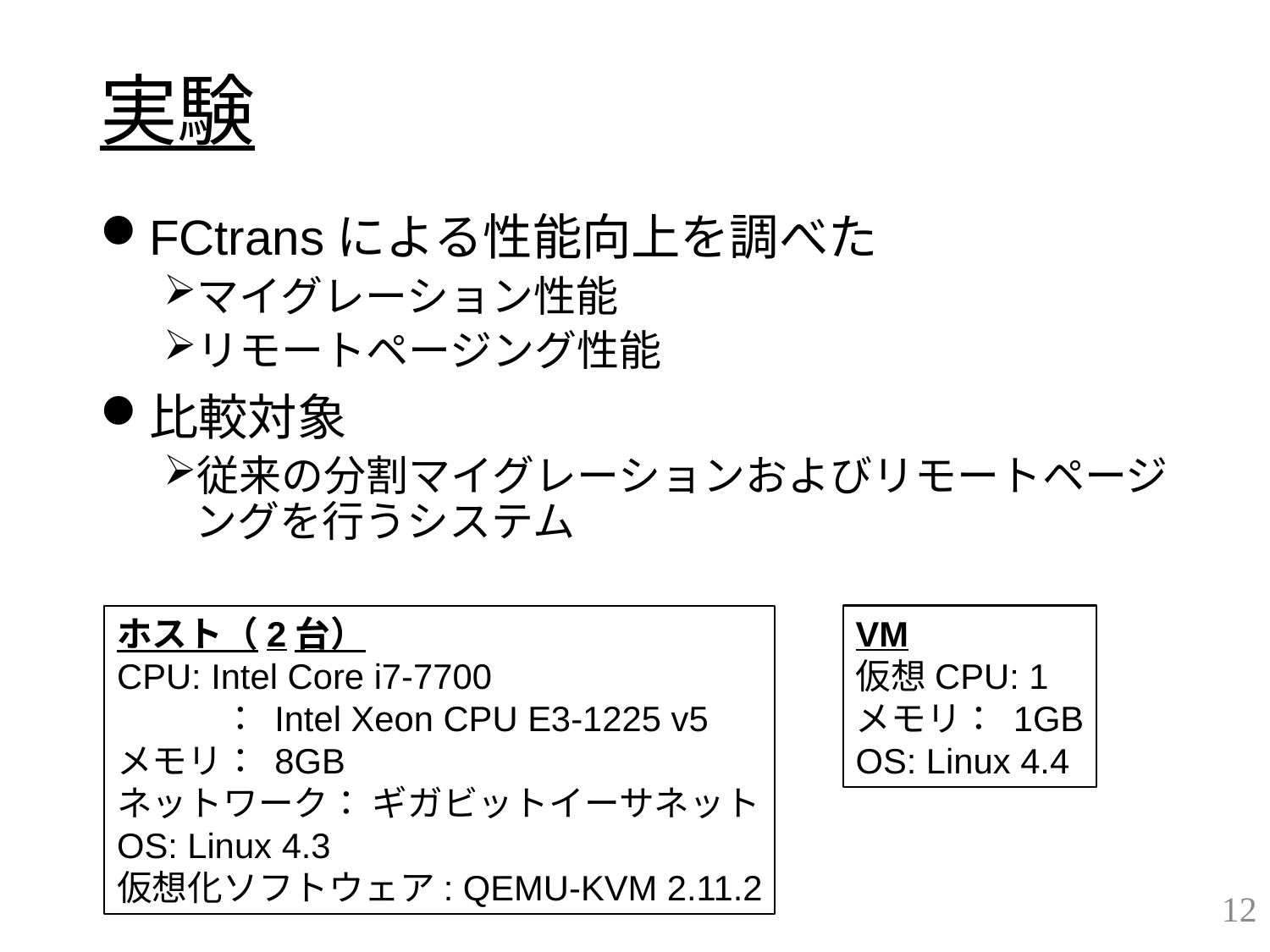

# 実験
FCtransによる性能向上を調べた
マイグレーション性能
リモートページング性能
比較対象
従来の分割マイグレーションおよびリモートページングを行うシステム
ホスト（2台）
CPU: Intel Core i7-7700
　　　： Intel Xeon CPU E3-1225 v5
メモリ： 8GB
ネットワーク： ギガビットイーサネット
OS: Linux 4.3
仮想化ソフトウェア: QEMU-KVM 2.11.2
VM
仮想CPU: 1
メモリ： 1GB
OS: Linux 4.4
12